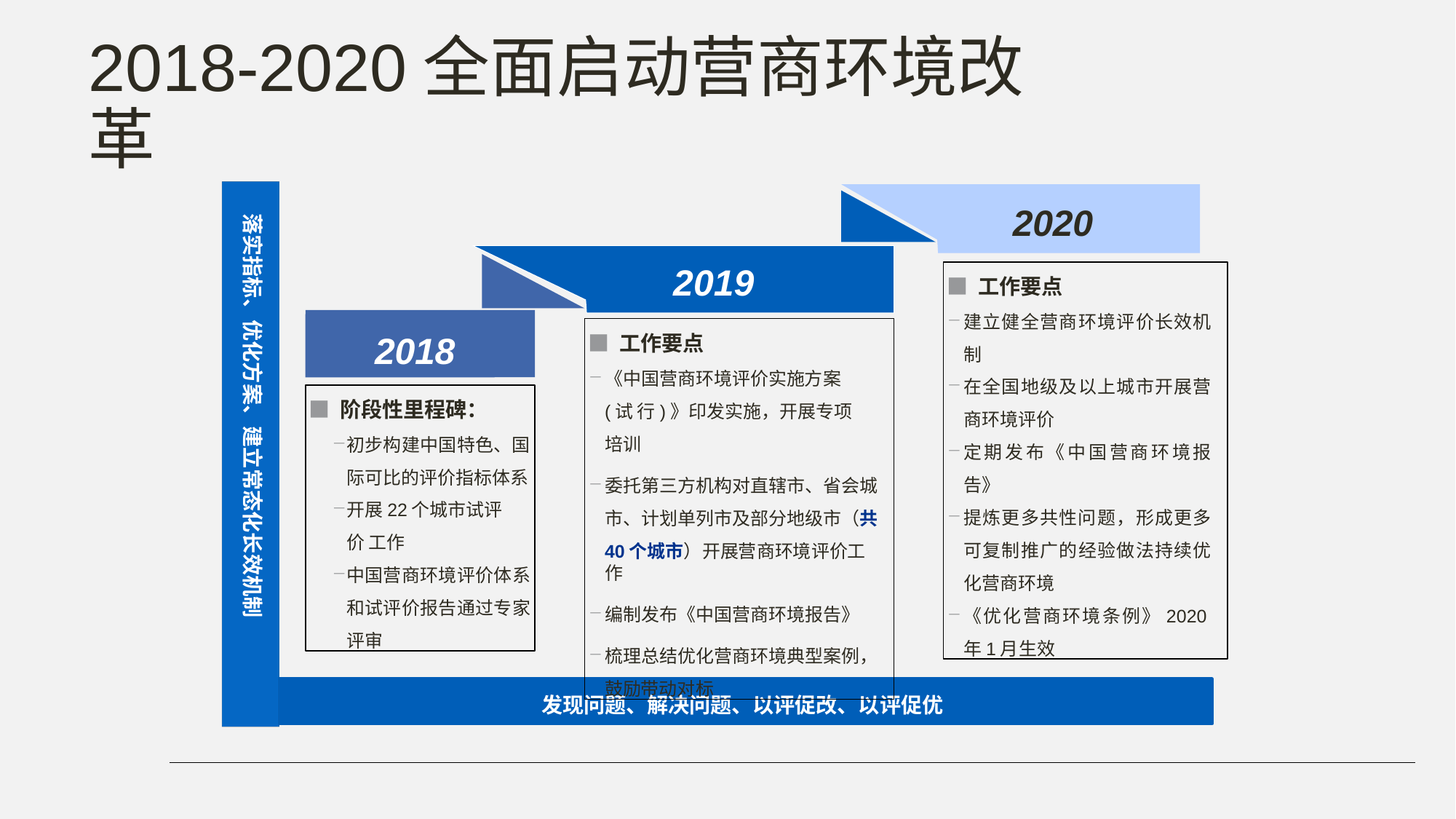

2018-2020全面启动营商环境改革

2020
落实指标、优化方案、建立常态化长效机制

2019
■ 工作要点
建立健全营商环境评价长效机制
在全国地级及以上城市开展营商环境评价
定期发布《中国营商环境报告》
提炼更多共性问题，形成更多可复制推广的经验做法持续优化营商环境
《优化营商环境条例》2020年1月生效

■ 工作要点
《中国营商环境评价实施方案(试 行)》印发实施，开展专项培训
委托第三方机构对直辖市、省会城 市、计划单列市及部分地级市（共
40个城市）开展营商环境评价工作
编制发布《中国营商环境报告》
梳理总结优化营商环境典型案例， 鼓励带动对标
2018
■ 阶段性里程碑：
初步构建中国特色、国 际可比的评价指标体系
开展22个城市试评价 工作
中国营商环境评价体系 和试评价报告通过专家 评审
发现问题、解决问题、以评促改、以评促优

88